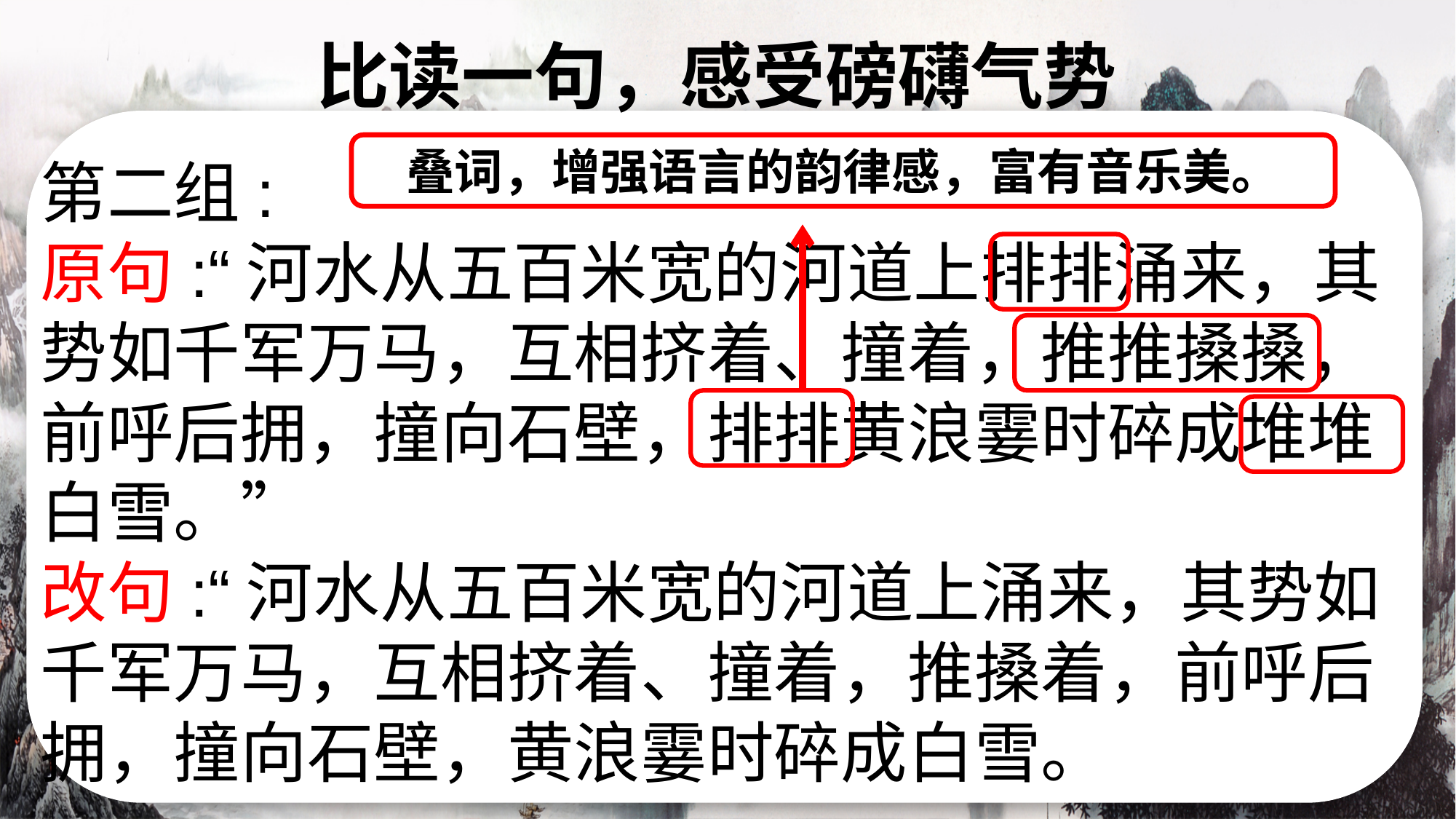

比读一句，感受磅礴气势
一般而言，游记包括三个要素：
所至（作者的游踪）、
所见（作者在游程中目睹的风貌）、
所感（作者由所见所闻而引发的所思所想）。
叠词，增强语言的韵律感，富有音乐美。
第二组:
原句:“河水从五百米宽的河道上排排涌来，其势如千军万马，互相挤着、撞着，推推搡搡，前呼后拥，撞向石壁，排排黄浪霎时碎成堆堆白雪。”
改句:“河水从五百米宽的河道上涌来，其势如千军万马，互相挤着、撞着，推搡着，前呼后拥，撞向石壁，黄浪霎时碎成白雪。